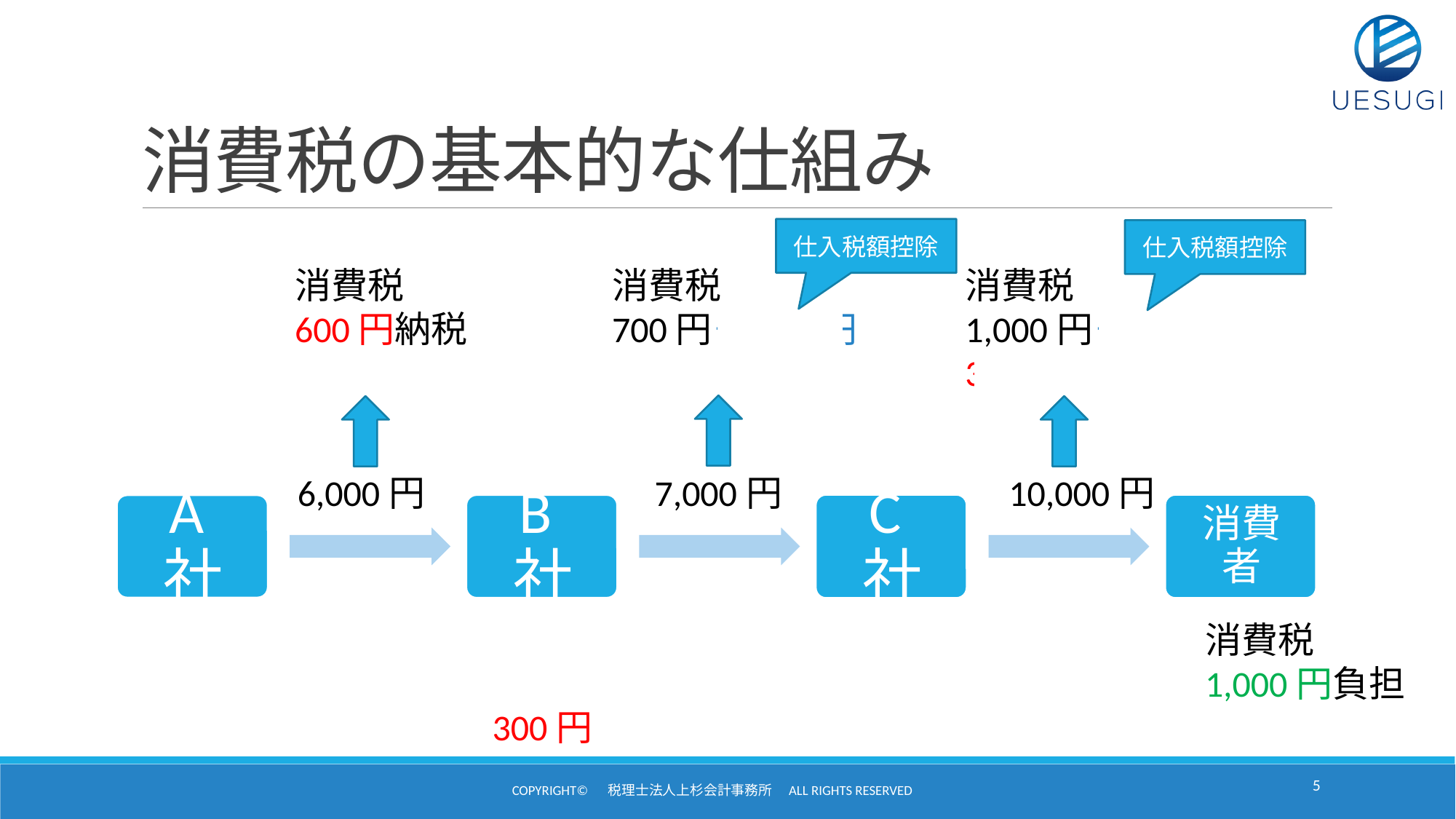

# 消費税の基本的な仕組み
A社

B社

C社

消費者
仕入税額控除
仕入税額控除
消費税
600円納税
消費税
700円－600円
＝100円納税
消費税
1,000円－700円
300円納税

6,000円
7,000円
10,000円
消費税
1,000円負担
600円　　　　　＋　　　　　100円　　　　＋　　　　　300円
＝

5
copyright© 　税理士法人上杉会計事務所　all RIGHTS RESERVED